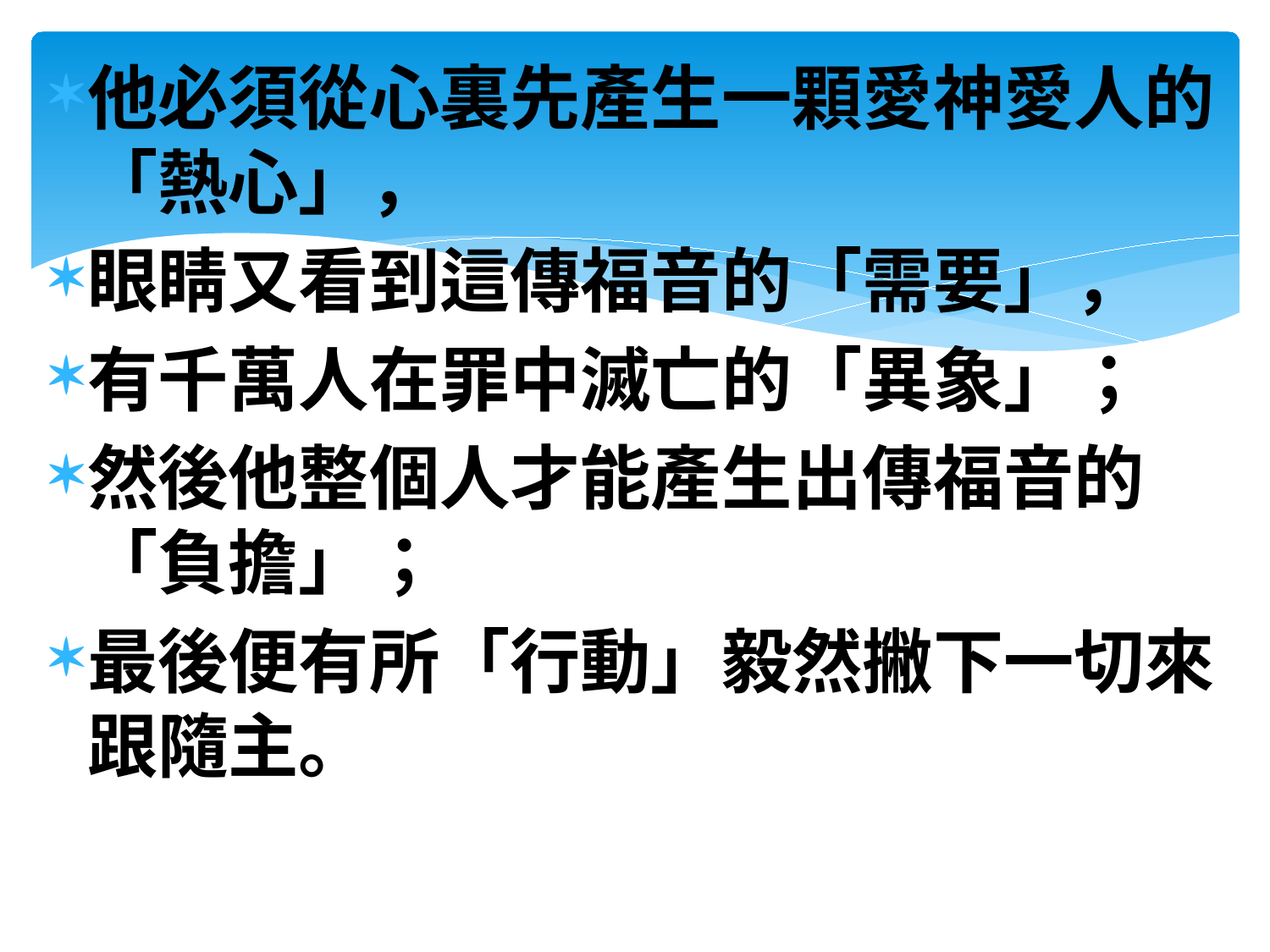

他必須從心裏先產生一顆愛神愛人的「熱心」，
眼睛又看到這傳福音的「需要」，
有千萬人在罪中滅亡的「異象」；
然後他整個人才能產生出傳福音的「負擔」；
最後便有所「行動」毅然撇下一切來跟隨主。

#